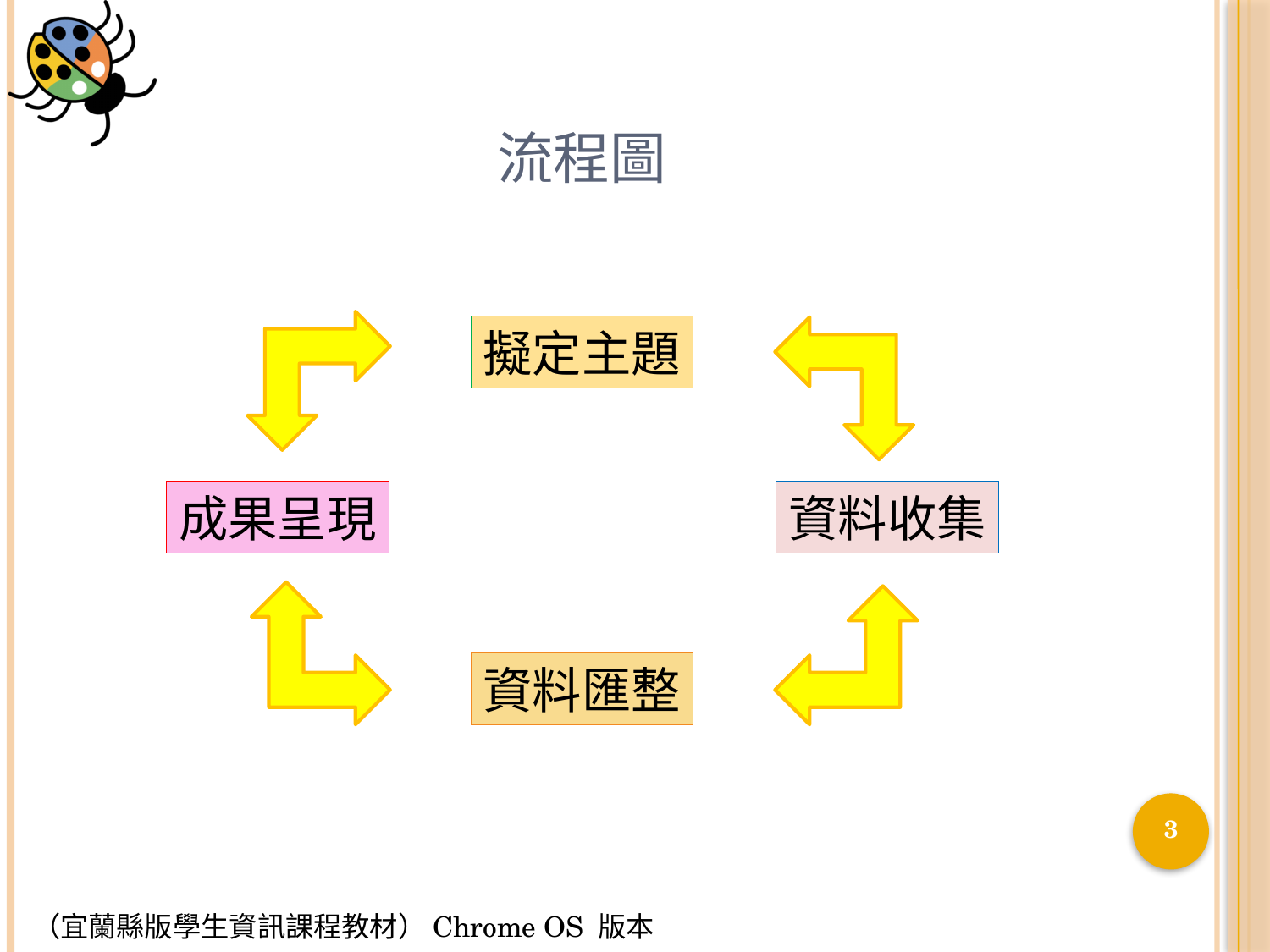

# 流程圖

擬定主題

成果呈現
資料收集

資料匯整
3